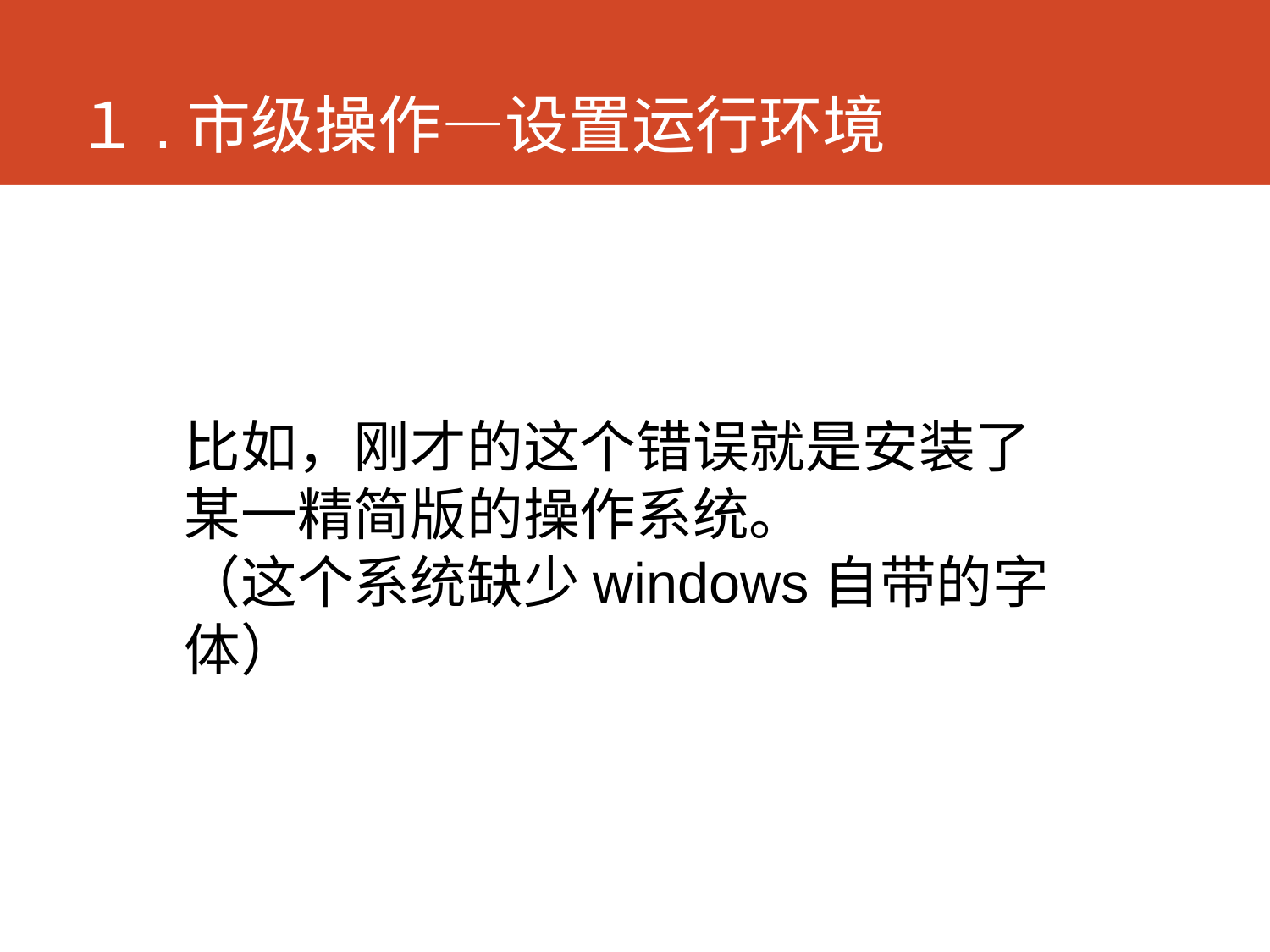

# １.市级操作—设置运行环境
比如，刚才的这个错误就是安装了某一精简版的操作系统。
（这个系统缺少windows自带的字体）